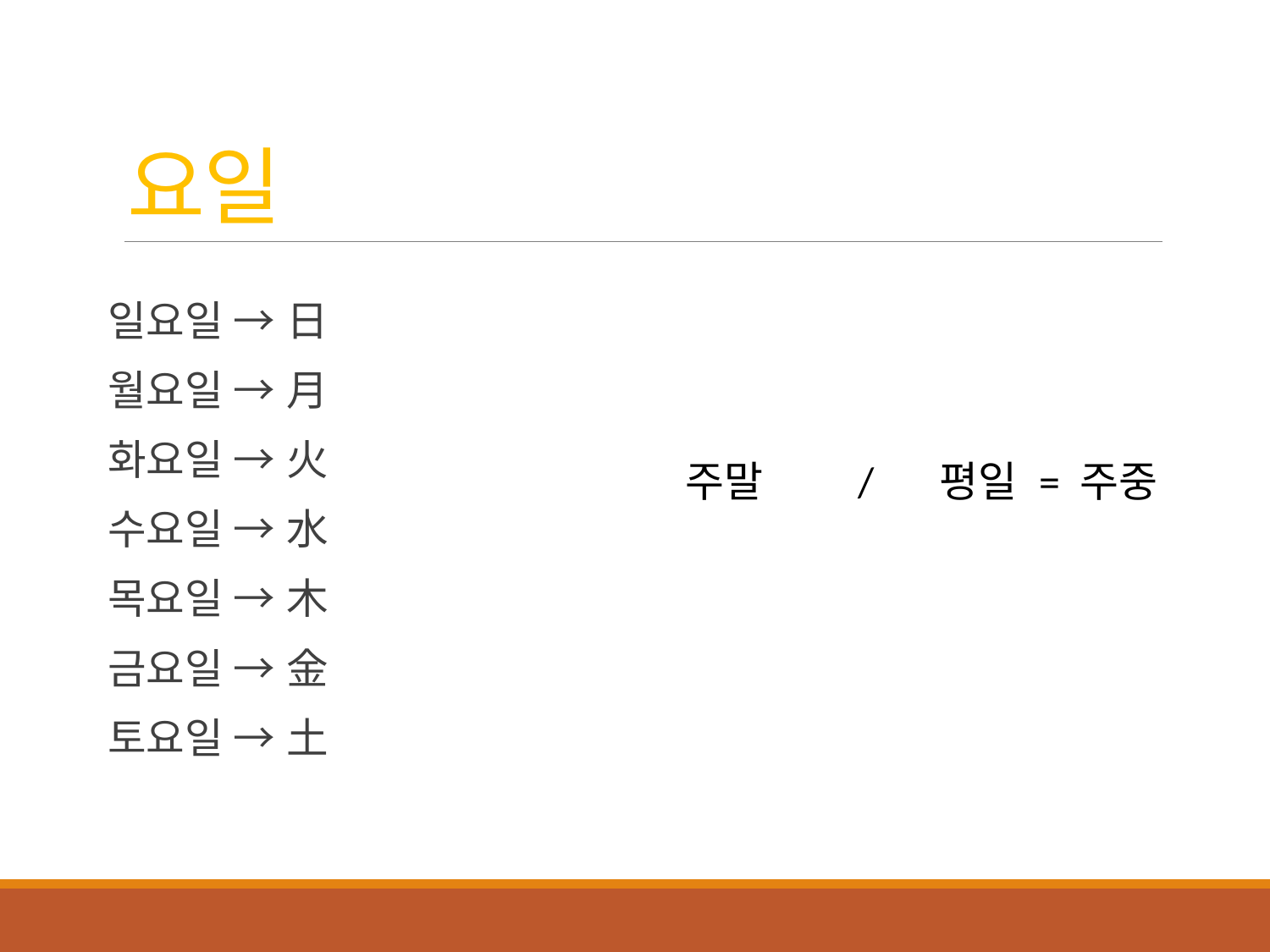

# 요일
일요일	→ 日
월요일	→ 月
화요일	→ 火
수요일	→ 水
목요일	→ 木
금요일	→ 金
토요일	→ 土
주말	   /	평일 = 주중